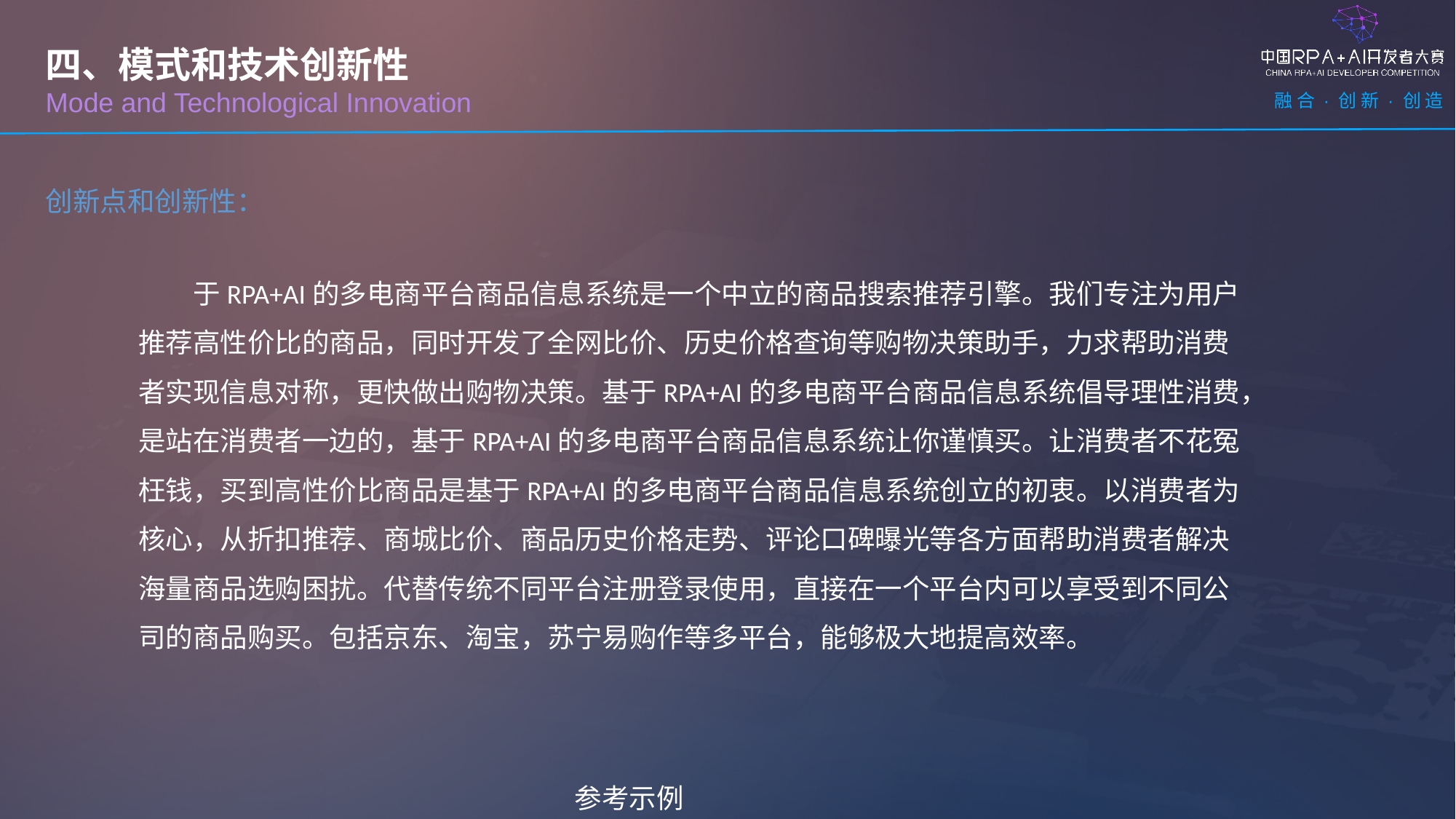

四、模式和技术创新性
Mode and Technological Innovation
创新点和创新性：
于RPA+AI的多电商平台商品信息系统是一个中立的商品搜索推荐引擎。我们专注为用户推荐高性价比的商品，同时开发了全网比价、历史价格查询等购物决策助手，力求帮助消费者实现信息对称，更快做出购物决策。基于RPA+AI的多电商平台商品信息系统倡导理性消费，是站在消费者一边的，基于RPA+AI的多电商平台商品信息系统让你谨慎买。让消费者不花冤枉钱，买到高性价比商品是基于RPA+AI的多电商平台商品信息系统创立的初衷。以消费者为核心，从折扣推荐、商城比价、商品历史价格走势、评论口碑曝光等各方面帮助消费者解决海量商品选购困扰。代替传统不同平台注册登录使用，直接在一个平台内可以享受到不同公司的商品购买。包括京东、淘宝，苏宁易购作等多平台，能够极大地提高效率。
参考示例